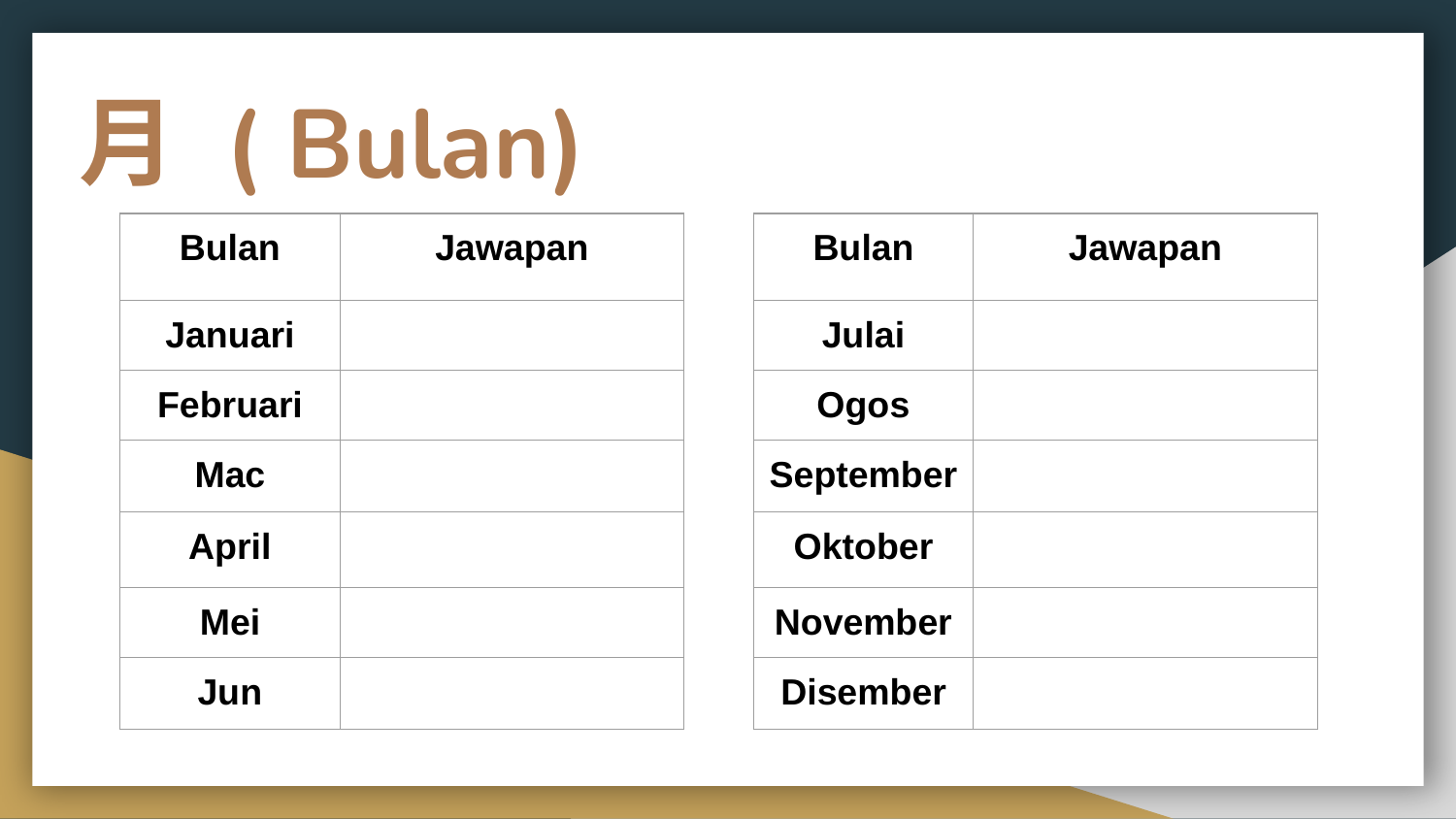

月 ( Bulan)
| Bulan | Jawapan |
| --- | --- |
| Januari |  |
| Februari |  |
| Mac |  |
| April |  |
| Mei |  |
| Jun |  |
| Bulan | Jawapan |
| --- | --- |
| Julai |  |
| Ogos |  |
| September |  |
| Oktober |  |
| November |  |
| Disember |  |